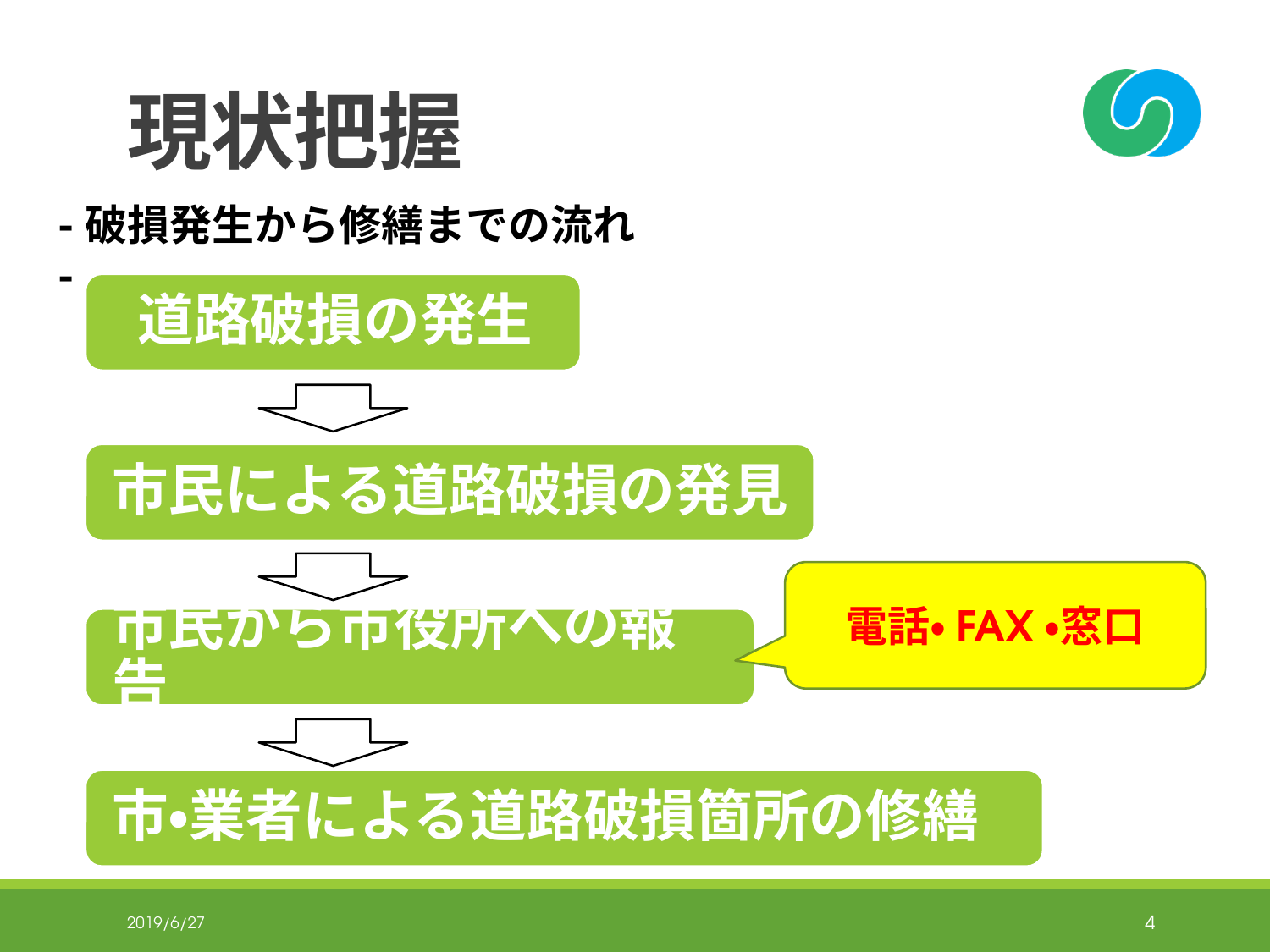

# 現状把握
-破損発生から修繕までの流れ-

道路破損の発生

市民による道路破損の発見

電話・FAX・窓口
市民から市役所への報告

市・業者による道路破損箇所の修繕
2019/6/27
4